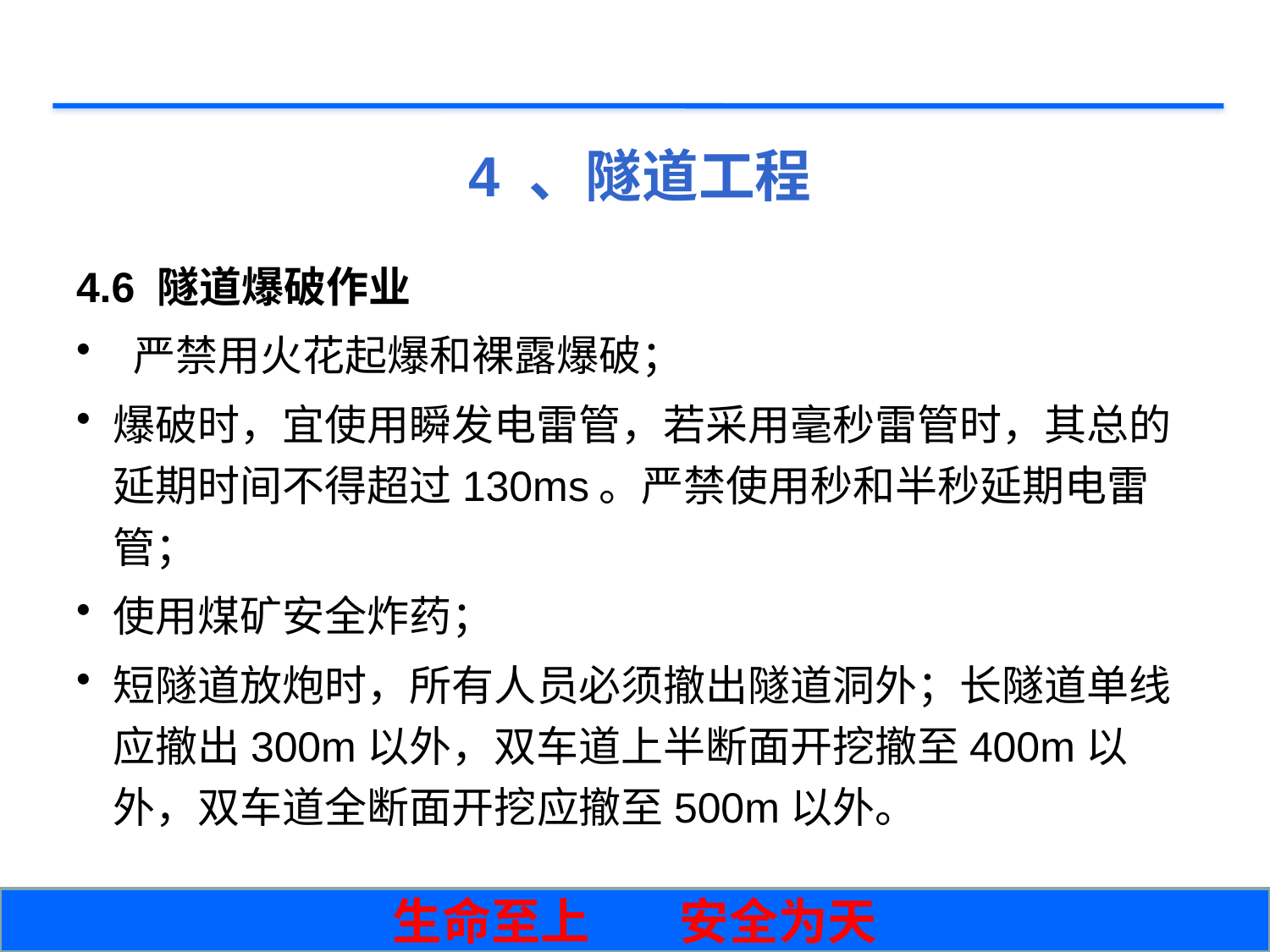

# 4 、隧道工程
4.6 隧道爆破作业
 严禁用火花起爆和裸露爆破；
爆破时，宜使用瞬发电雷管，若采用毫秒雷管时，其总的延期时间不得超过130ms。严禁使用秒和半秒延期电雷管；
使用煤矿安全炸药；
短隧道放炮时，所有人员必须撤出隧道洞外；长隧道单线应撤出300m以外，双车道上半断面开挖撤至400m以外，双车道全断面开挖应撤至500m以外。